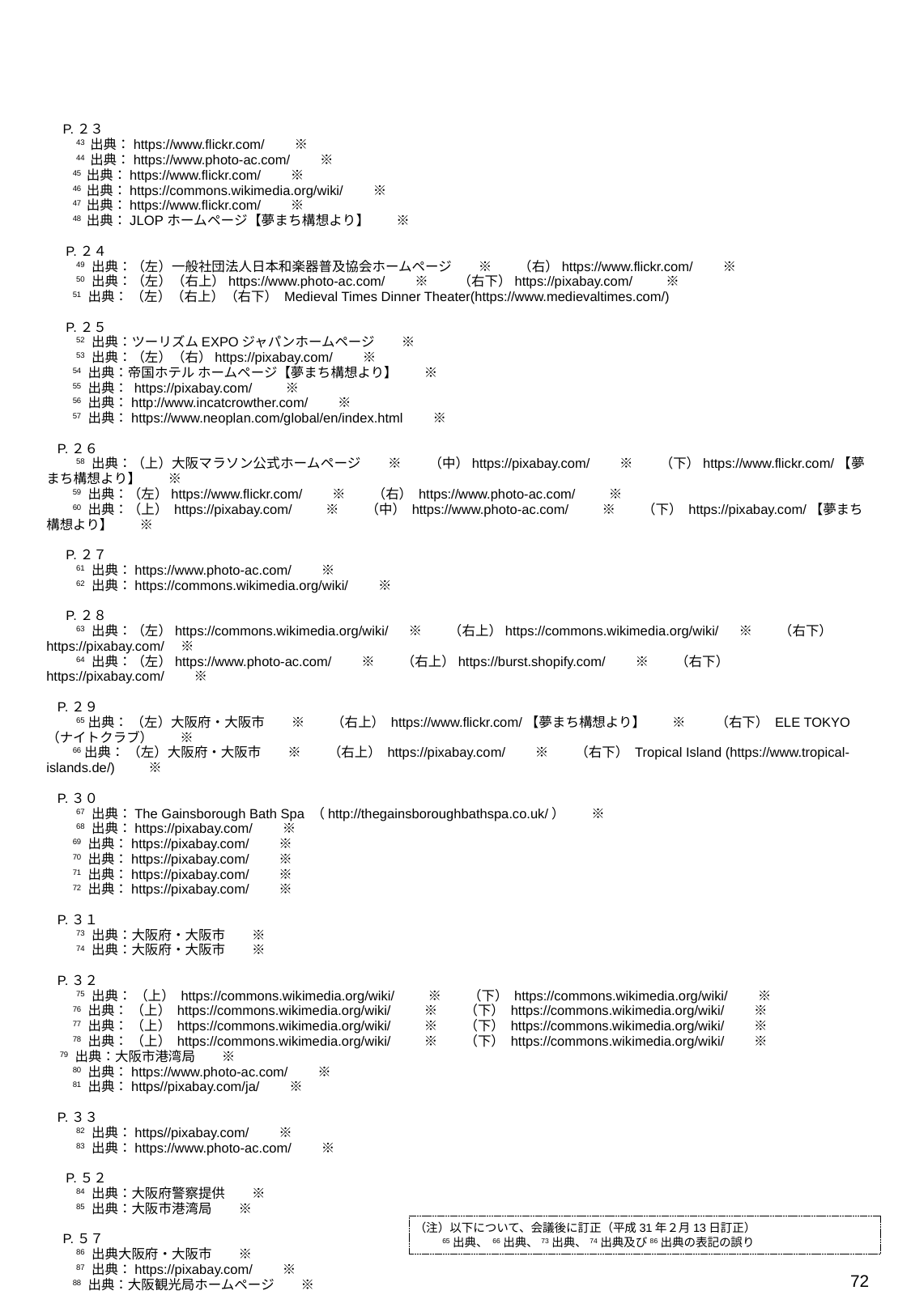

#

　P.２３
　　43 出典：https://www.flickr.com/　　※
　　44 出典：https://www.photo-ac.com/　　※
　　　45 出典：https://www.flickr.com/　　※
　　　46 出典：https://commons.wikimedia.org/wiki/　　※
　　　47 出典：https://www.flickr.com/　　※
　　　48 出典：JLOPホームページ【夢まち構想より】　　※

　 P.２４
　　49 出典：（左）一般社団法人日本和楽器普及協会ホームページ　　※　　（右）https://www.flickr.com/　　※
　　50 出典：（左）（右上）https://www.photo-ac.com/　　※　　 （右下）https://pixabay.com/ 　　※
　　　51 出典： （左）（右上）（右下） Medieval Times Dinner Theater(https://www.medievaltimes.com/)

　 P.２５
　　52 出典：ツーリズムEXPOジャパンホームページ　　※
　　53 出典：（左）（右）https://pixabay.com/　　※
　　　54 出典：帝国ホテル ホームページ【夢まち構想より】　　※
　　　55 出典： https://pixabay.com/ 　　※
　　　56 出典：http://www.incatcrowther.com/　　※
　　　57 出典：https://www.neoplan.com/global/en/index.html　　※

   P.２６
　　58 出典：（上）大阪マラソン公式ホームページ　　※　　（中）https://pixabay.com/　　※　　（下）https://www.flickr.com/【夢まち構想より】　　※
　　　59 出典：（左）https://www.flickr.com/　　※　　（右） https://www.photo-ac.com/ 　　※
　　　60 出典：（上） https://pixabay.com/ 　　※　　（中） https://www.photo-ac.com/ 　　※　　（下） https://pixabay.com/【夢まち構想より】　　※

　 P.２７
　　61 出典：https://www.photo-ac.com/　　※
　　62 出典：https://commons.wikimedia.org/wiki/　　※

　 P.２８
　　63 出典：（左）https://commons.wikimedia.org/wiki/ 　※　　（右上）https://commons.wikimedia.org/wiki/ 　※　　（右下） https://pixabay.com/　※
　　64 出典：（左）https://www.photo-ac.com/　　※　　（右上）https://burst.shopify.com/　　※　　（右下） https://pixabay.com/　　※

   P.２９
　　65出典： （左）大阪府・大阪市　　※　　（右上） https://www.flickr.com/【夢まち構想より】　　※ 　　（右下） ELE TOKYO（ナイトクラブ）　　※
　　　66出典： （左）大阪府・大阪市　　※　　（右上） https://pixabay.com/　　※　　（右下） Tropical Island (https://www.tropical-islands.de/) 　　※

   P.３０
　　67 出典：The Gainsborough Bath Spa （http://thegainsboroughbathspa.co.uk/）　　※
　　68 出典：https://pixabay.com/　　※
　　　69 出典：https://pixabay.com/　　※
　　　70 出典：https://pixabay.com/　　※
　　　71 出典：https://pixabay.com/　　※
　　　72 出典：https://pixabay.com/　　※

   P.３１
　　73 出典：大阪府・大阪市　　※
　　74 出典：大阪府・大阪市　　※

   P.３２
　　75 出典： （上） https://commons.wikimedia.org/wiki/ 　　※　　（下） https://commons.wikimedia.org/wiki/　　※
　　　76 出典： （上） https://commons.wikimedia.org/wiki/ 　　※　　（下） https://commons.wikimedia.org/wiki/　　※
　　　77 出典： （上） https://commons.wikimedia.org/wiki/ 　　※　　（下） https://commons.wikimedia.org/wiki/　　※
　　　78 出典： （上） https://commons.wikimedia.org/wiki/ 　　※　　（下） https://commons.wikimedia.org/wiki/　　※
      79 出典：大阪市港湾局　　※
　　　80 出典：https://www.photo-ac.com/　　※
　　　81 出典：https//pixabay.com/ja/　　※

   P.３３
　　82 出典：https//pixabay.com/　　※
　　83 出典：https://www.photo-ac.com/　　※

　 P.５２
　　84 出典：大阪府警察提供　　※
　　85 出典：大阪市港湾局　　※

　P.５７
　　86 出典大阪府・大阪市　　※
　　87 出典：https://pixabay.com/　　※
　　　88 出典：大阪観光局ホームページ　　※

（注）以下について、会議後に訂正（平成31年２月13日訂正）
　　 65出典、 66出典、73出典、74出典及び86出典の表記の誤り
72